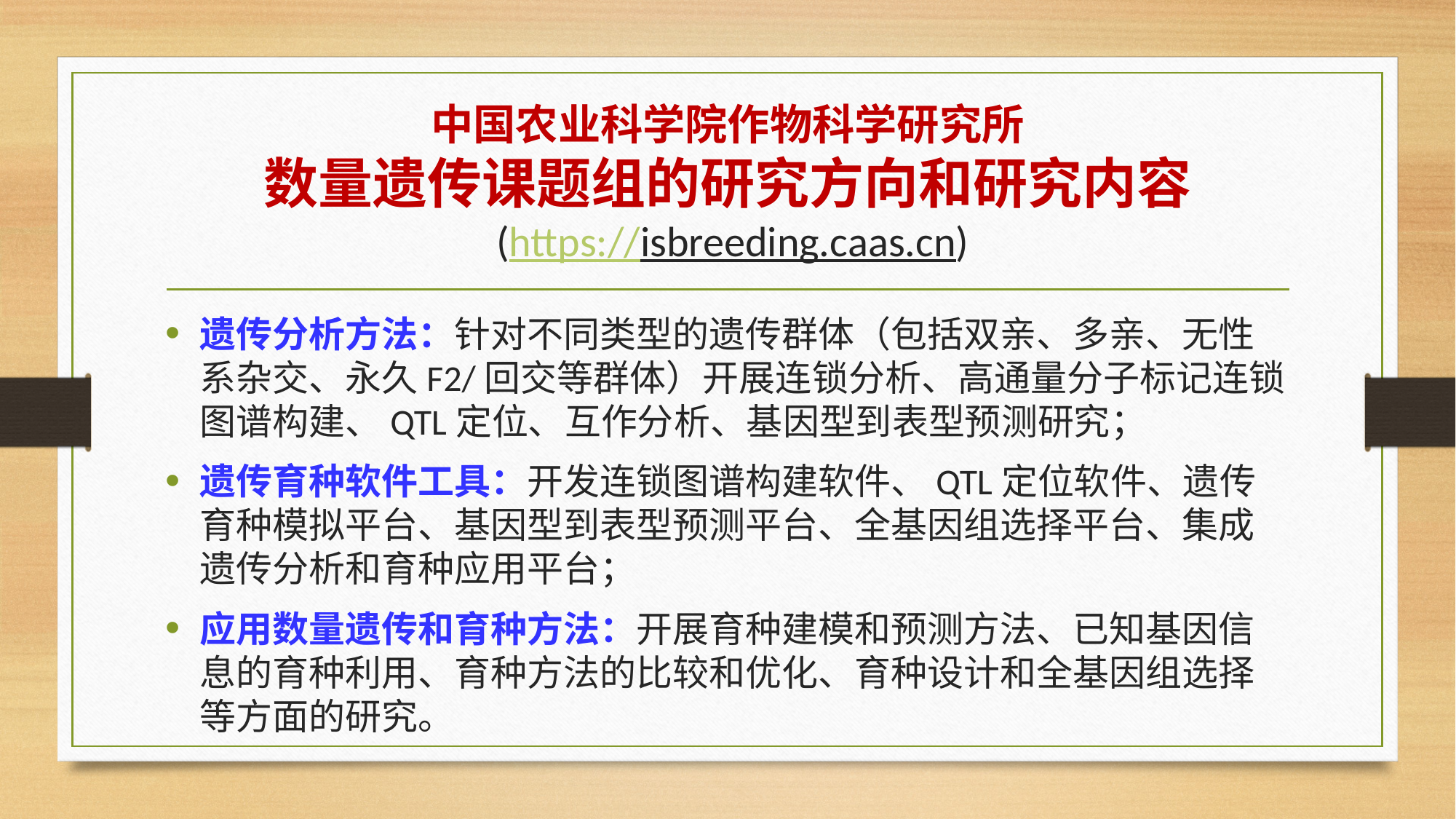

# 中国农业科学院作物科学研究所 数量遗传课题组的研究方向和研究内容 (https://isbreeding.caas.cn)
遗传分析方法：针对不同类型的遗传群体（包括双亲、多亲、无性系杂交、永久F2/回交等群体）开展连锁分析、高通量分子标记连锁图谱构建、QTL定位、互作分析、基因型到表型预测研究；
遗传育种软件工具：开发连锁图谱构建软件、QTL定位软件、遗传育种模拟平台、基因型到表型预测平台、全基因组选择平台、集成遗传分析和育种应用平台；
应用数量遗传和育种方法：开展育种建模和预测方法、已知基因信息的育种利用、育种方法的比较和优化、育种设计和全基因组选择等方面的研究。